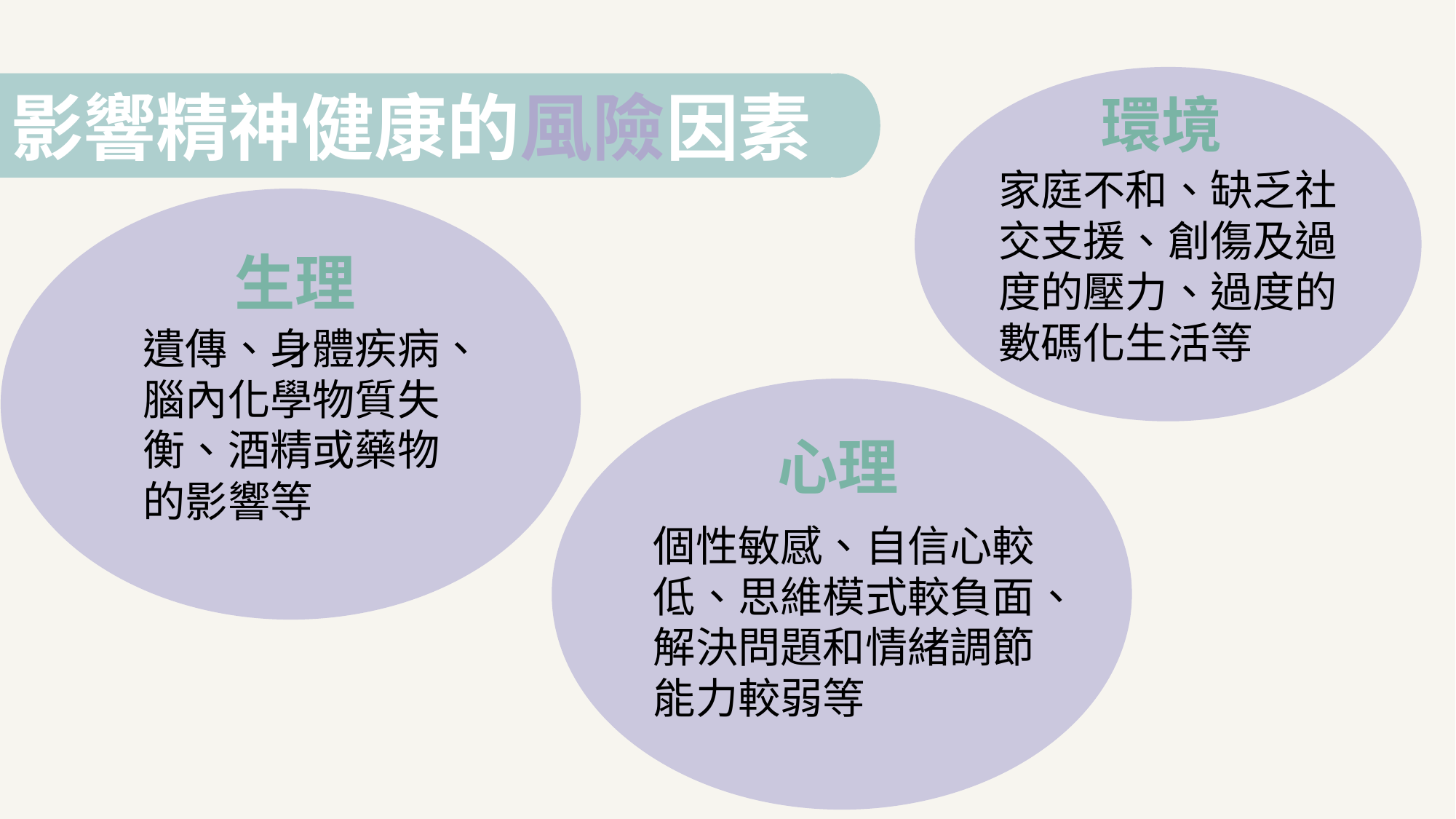

影響精神健康的風險因素

環境
家庭不和、缺乏社交支援、創傷及過度的壓力、過度的數碼化生活等

生理
遺傳、身體疾病、腦內化學物質失衡、酒精或藥物的影響等

心理
個性敏感、自信心較低、思維模式較負面、解決問題和情緒調節能力較弱等